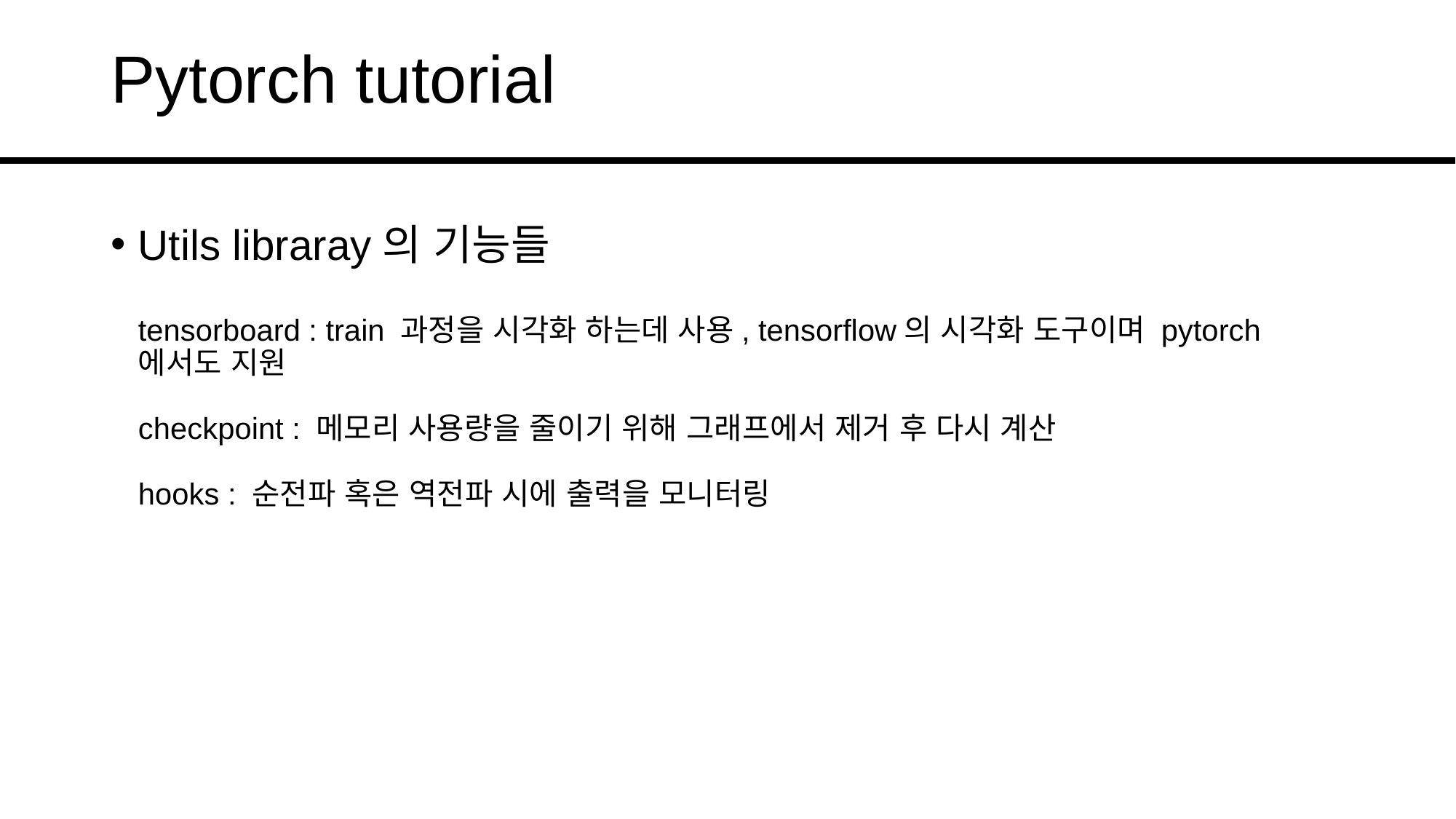

# Pytorch tutorial
Utils libraray의 기능들
tensorboard : train 과정을 시각화 하는데 사용, tensorflow의 시각화 도구이며 pytorch에서도 지원
checkpoint : 메모리 사용량을 줄이기 위해 그래프에서 제거 후 다시 계산
hooks : 순전파 혹은 역전파 시에 출력을 모니터링